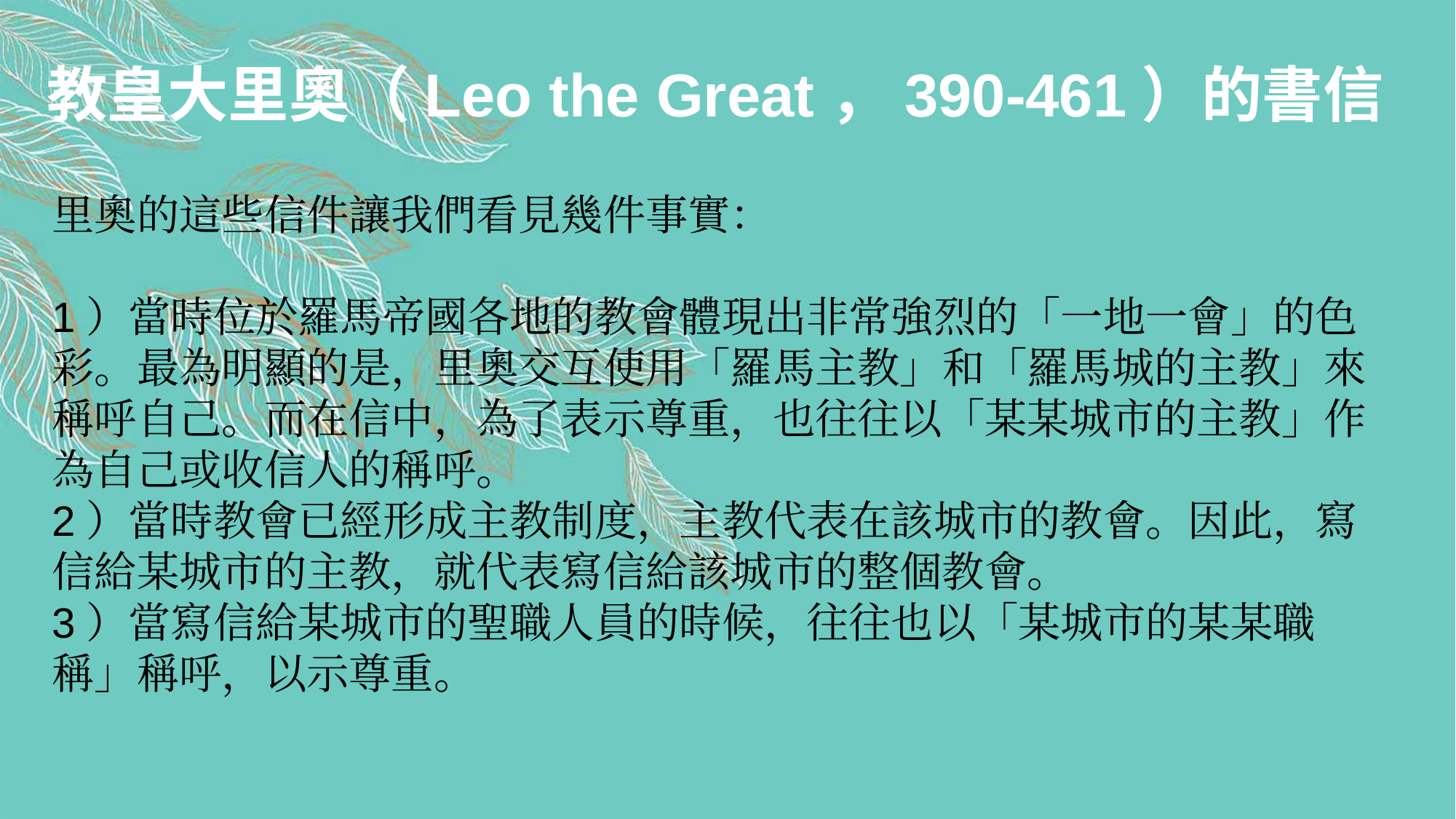

教皇大里奧（Leo the Great，390-461）的書信
里奧的這些信件讓我們看見幾件事實：

1）當時位於羅馬帝國各地的教會體現出非常強烈的「一地一會」的色彩。最為明顯的是，里奧交互使用「羅馬主教」和「羅馬城的主教」來稱呼自己。而在信中，為了表示尊重，也往往以「某某城市的主教」作為自己或收信人的稱呼。
2）當時教會已經形成主教制度，主教代表在該城市的教會。因此，寫信給某城市的主教，就代表寫信給該城市的整個教會。
3）當寫信給某城市的聖職人員的時候，往往也以「某城市的某某職稱」稱呼，以示尊重。